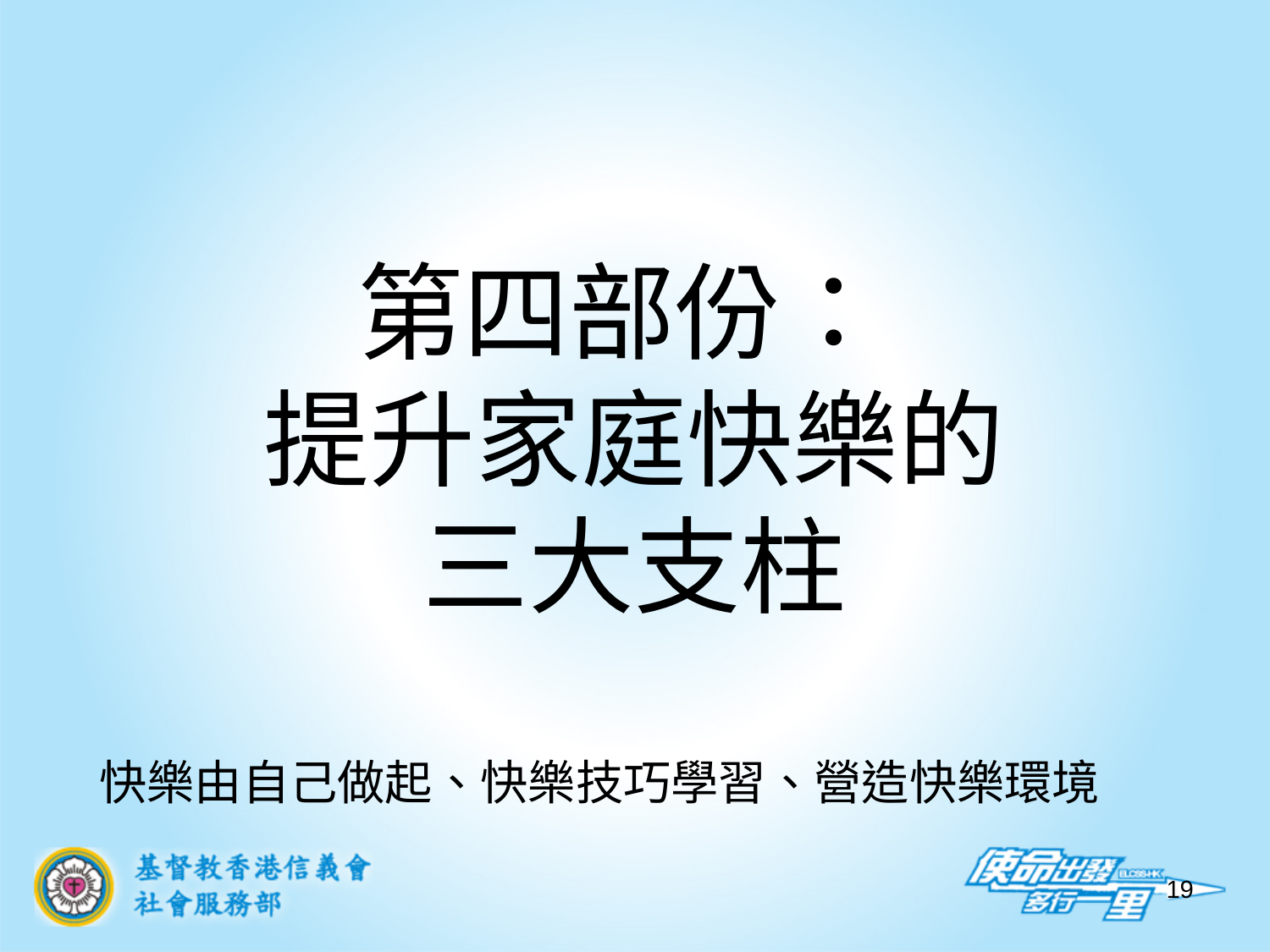

# 第四部份： 提升家庭快樂的 三大支柱
快樂由自己做起、快樂技巧學習、營造快樂環境
19